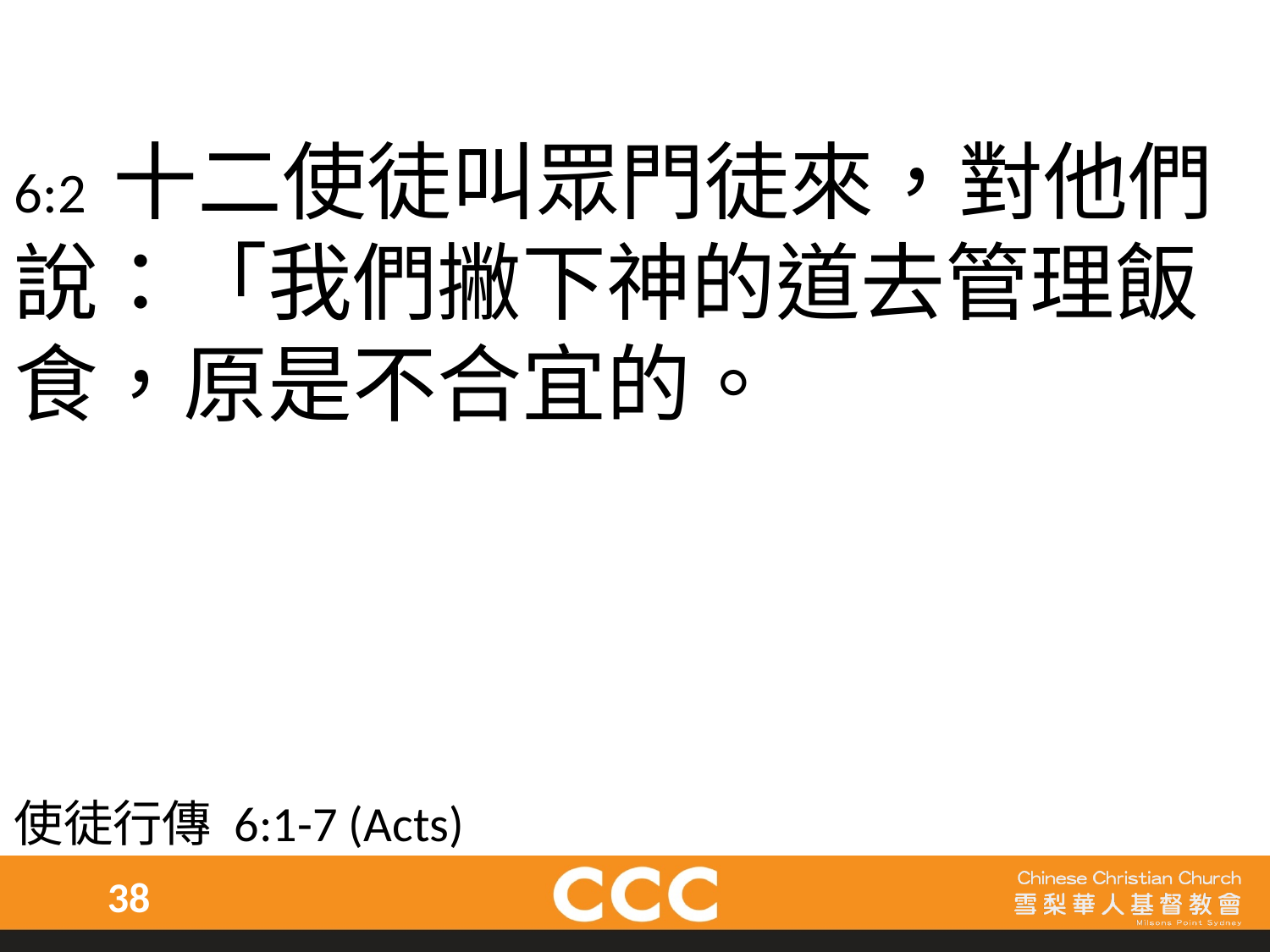

6:2 十二使徒叫眾門徒來，對他們說：「我們撇下神的道去管理飯食，原是不合宜的。
使徒行傳 6:1-7 (Acts)
38